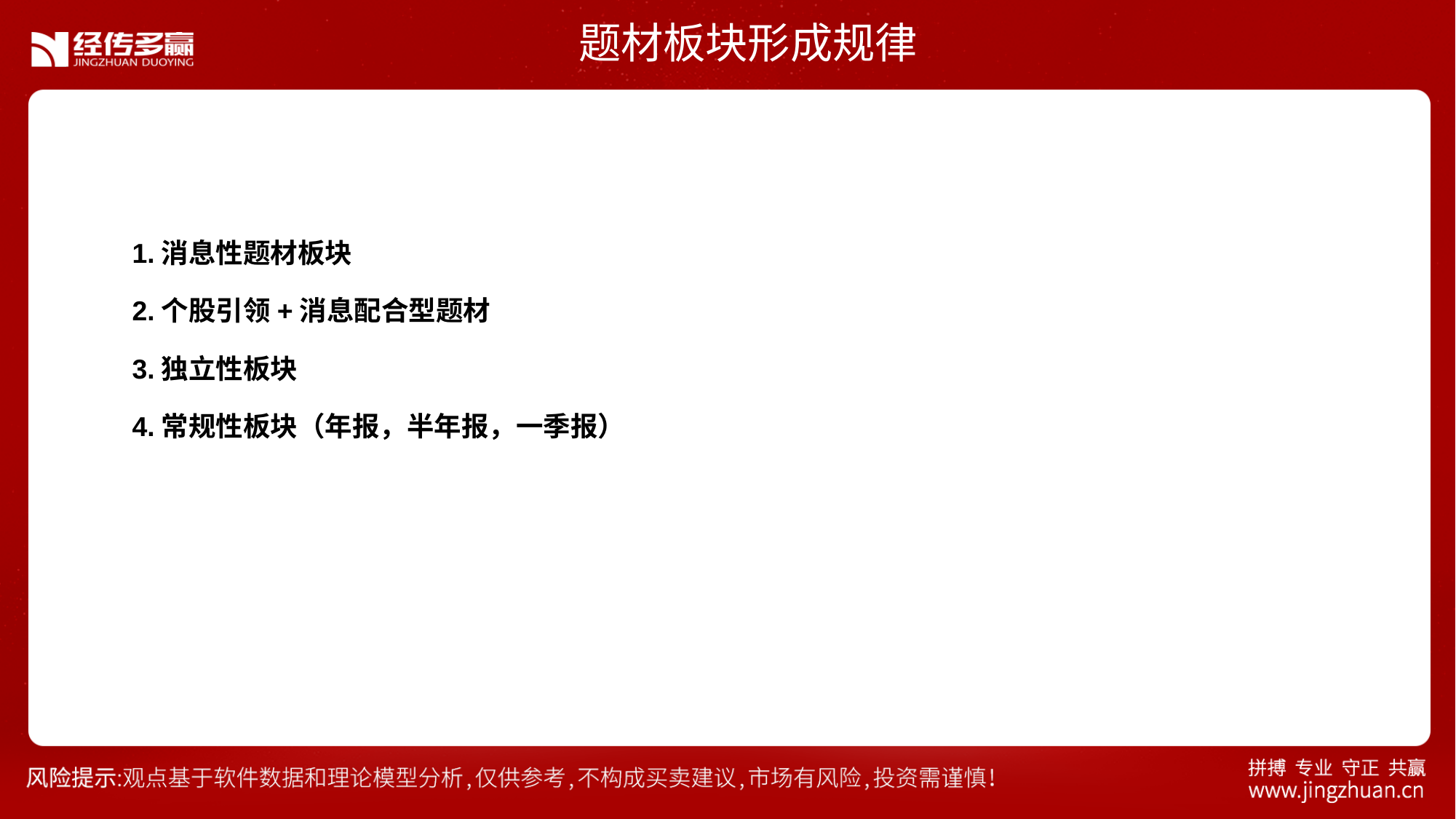

题材板块形成规律
1.消息性题材板块
2.个股引领+消息配合型题材
3.独立性板块
4.常规性板块（年报，半年报，一季报）